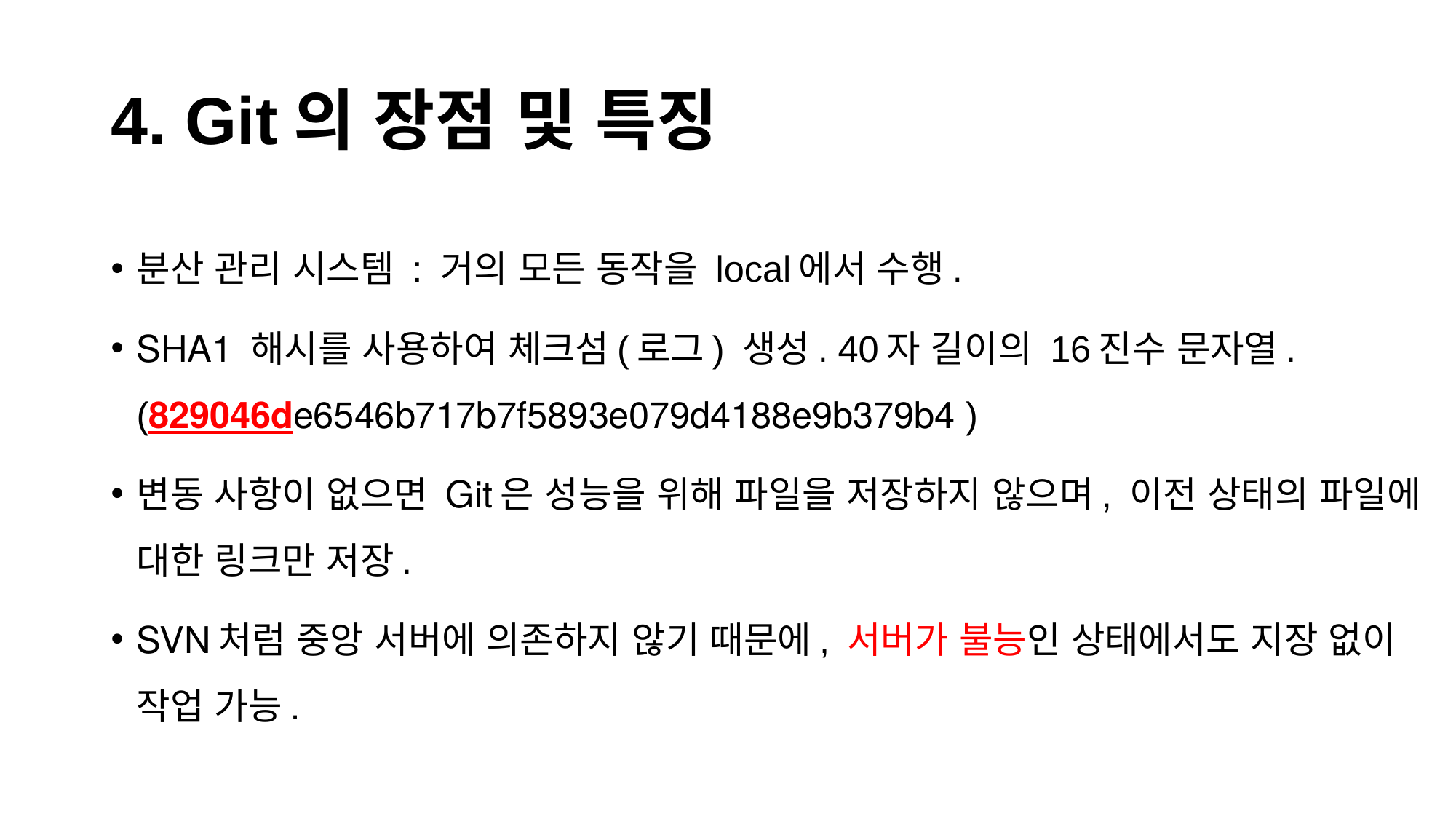

# 4. Git의 장점 및 특징
분산 관리 시스템 : 거의 모든 동작을 local에서 수행.
SHA1 해시를 사용하여 체크섬(로그) 생성. 40자 길이의 16진수 문자열. (829046de6546b717b7f5893e079d4188e9b379b4 )
변동 사항이 없으면 Git은 성능을 위해 파일을 저장하지 않으며, 이전 상태의 파일에 대한 링크만 저장.
SVN처럼 중앙 서버에 의존하지 않기 때문에, 서버가 불능인 상태에서도 지장 없이 작업 가능.